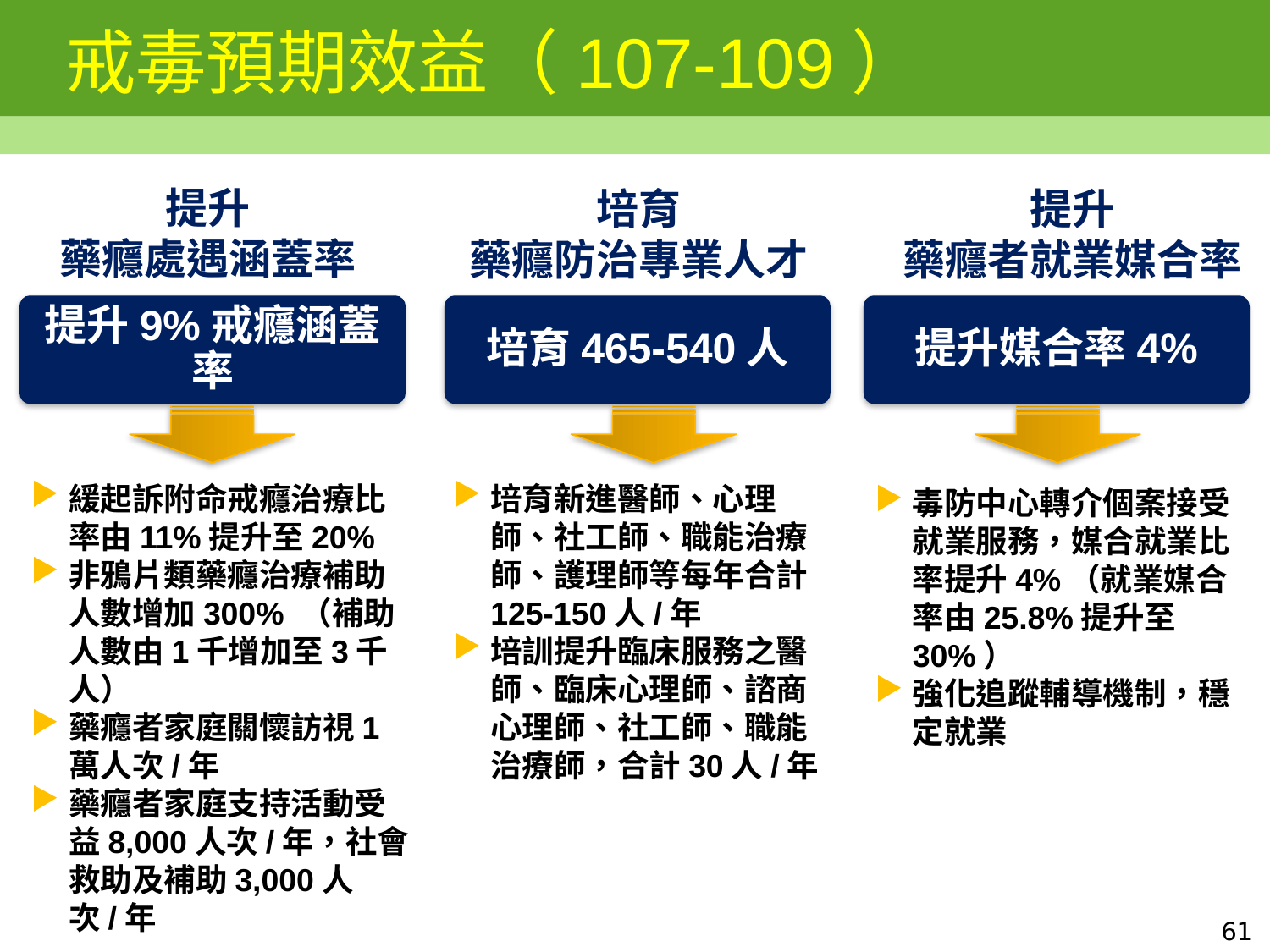

# 戒毒預期效益（107-109）
提升
藥癮處遇涵蓋率
培育
藥癮防治專業人才
提升
藥癮者就業媒合率
提升9%戒癮涵蓋率
培育465-540人
提升媒合率4%

緩起訴附命戒癮治療比率由11%提升至20%
非鴉片類藥癮治療補助人數增加300% （補助人數由1千增加至3千人）
藥癮者家庭關懷訪視1萬人次/年
藥癮者家庭支持活動受益8,000人次/年，社會救助及補助3,000人次/年
培育新進醫師、心理師、社工師、職能治療師、護理師等每年合計125-150人/年
培訓提升臨床服務之醫師、臨床心理師、諮商心理師、社工師、職能治療師，合計30人/年
毒防中心轉介個案接受就業服務，媒合就業比率提升4%（就業媒合率由25.8%提升至30%）
強化追蹤輔導機制，穩定就業
61